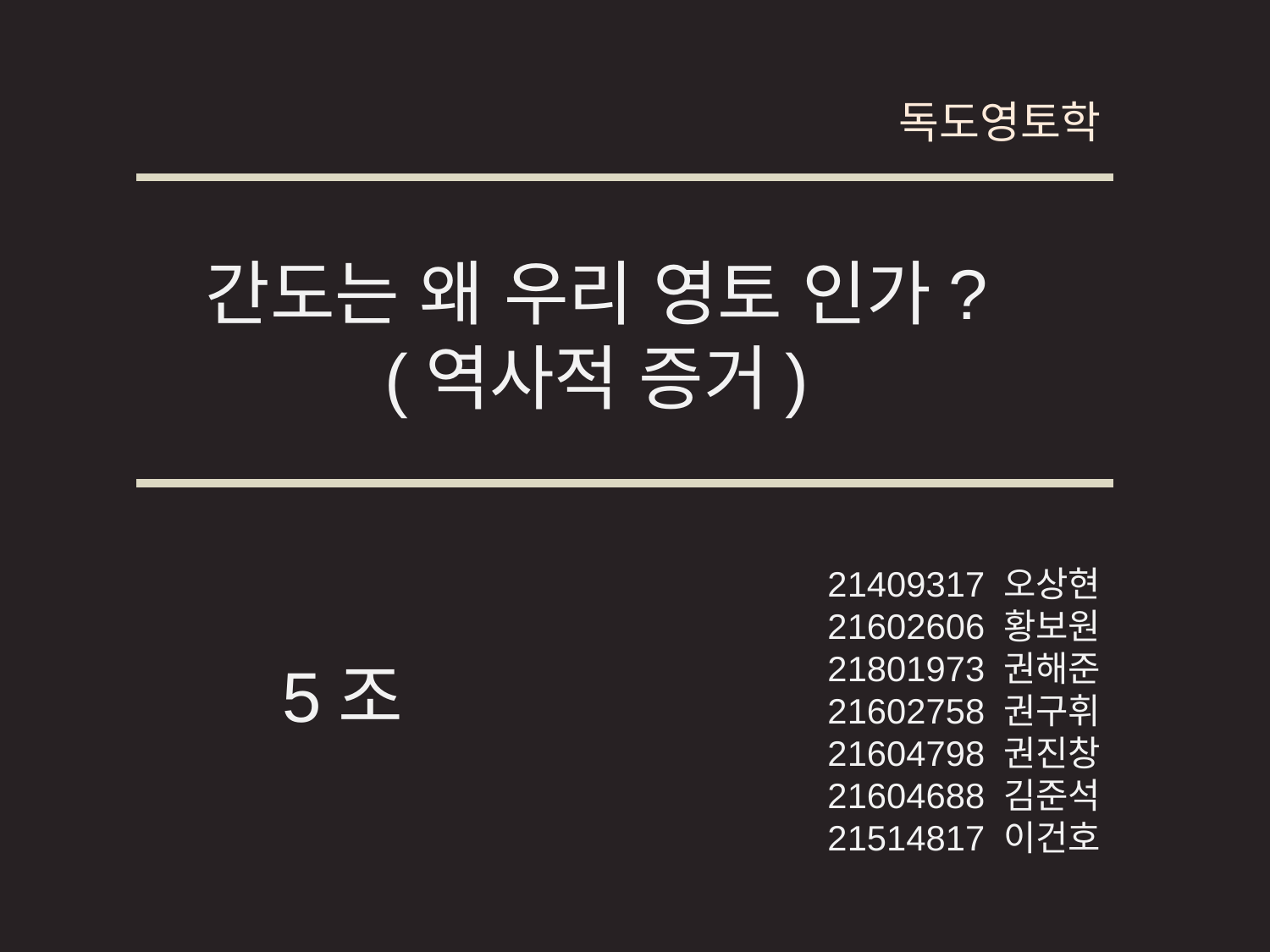

독도영토학
간도는 왜 우리 영토 인가?
(역사적 증거)
21409317 오상현
21602606 황보원
21801973 권해준
21602758 권구휘
21604798 권진창
21604688 김준석
21514817 이건호

5조